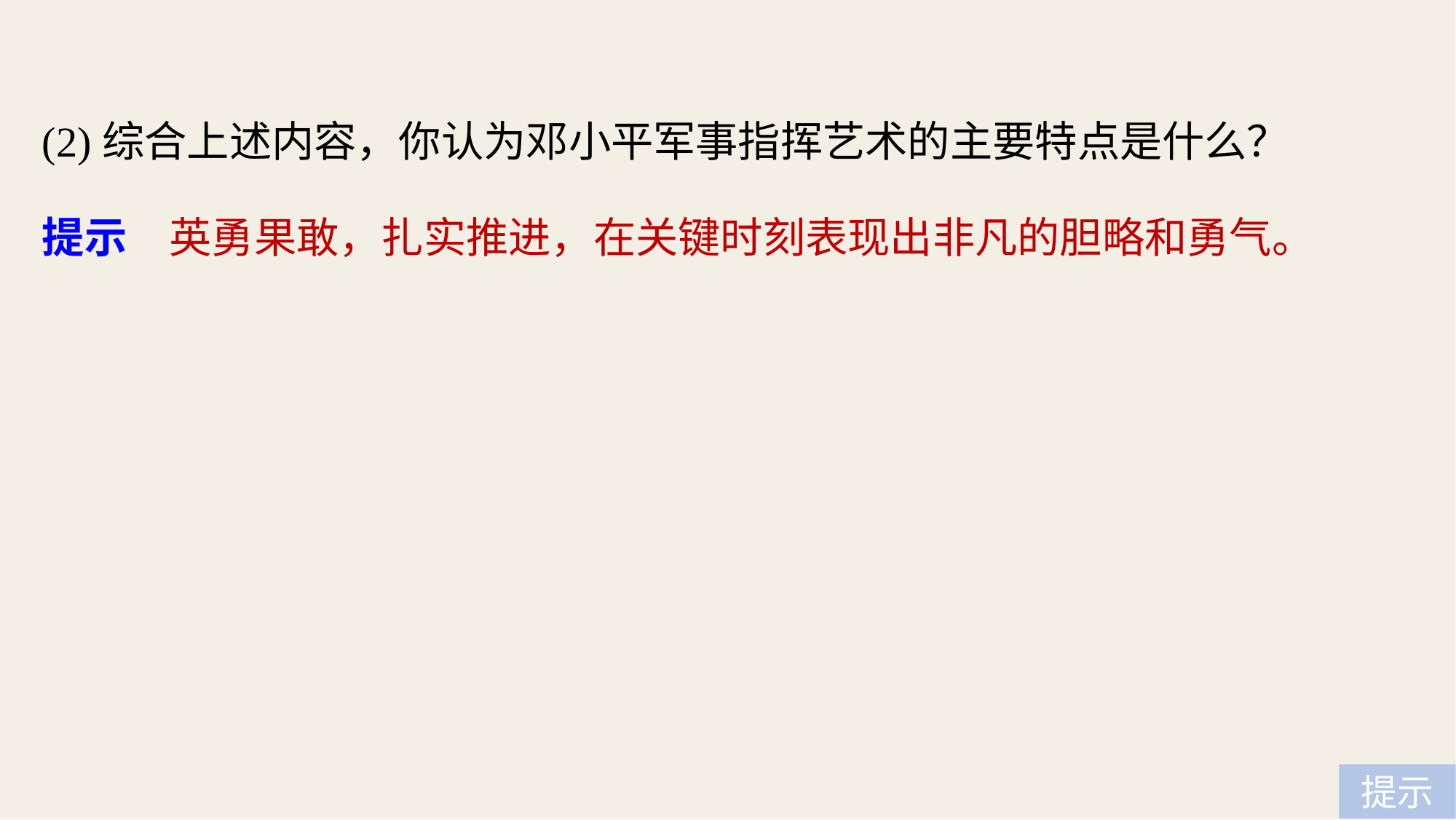

(2)综合上述内容，你认为邓小平军事指挥艺术的主要特点是什么？
提示　英勇果敢，扎实推进，在关键时刻表现出非凡的胆略和勇气。
提示